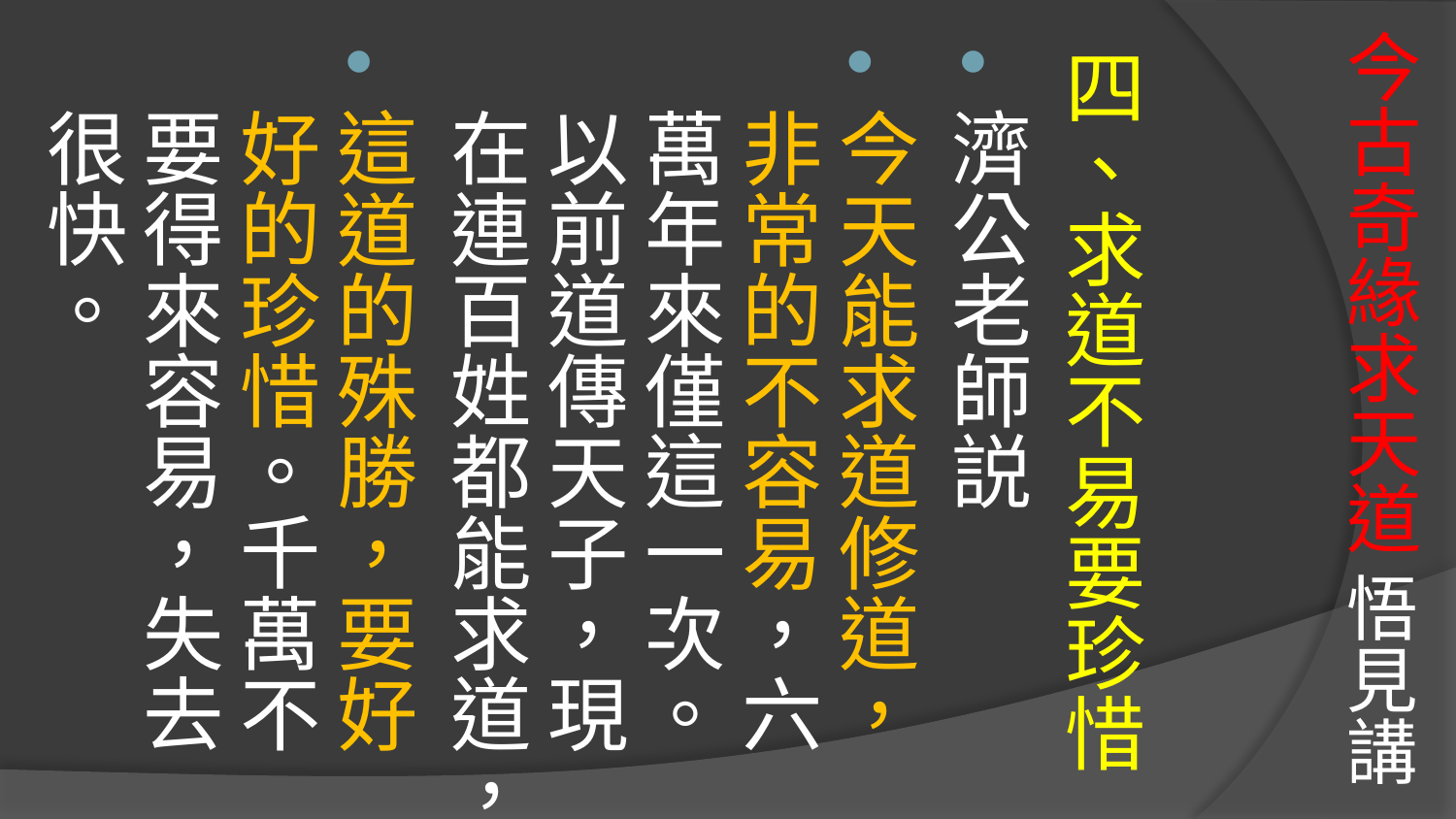

# 今古奇緣求天道 悟見講
四、求道不易要珍惜
濟公老師説
今天能求道修道，非常的不容易，六萬年來僅這一次。以前道傳天子，現在連百姓都能求道，
這道的殊勝，要好好的珍惜。千萬不要得來容易，失去很快。